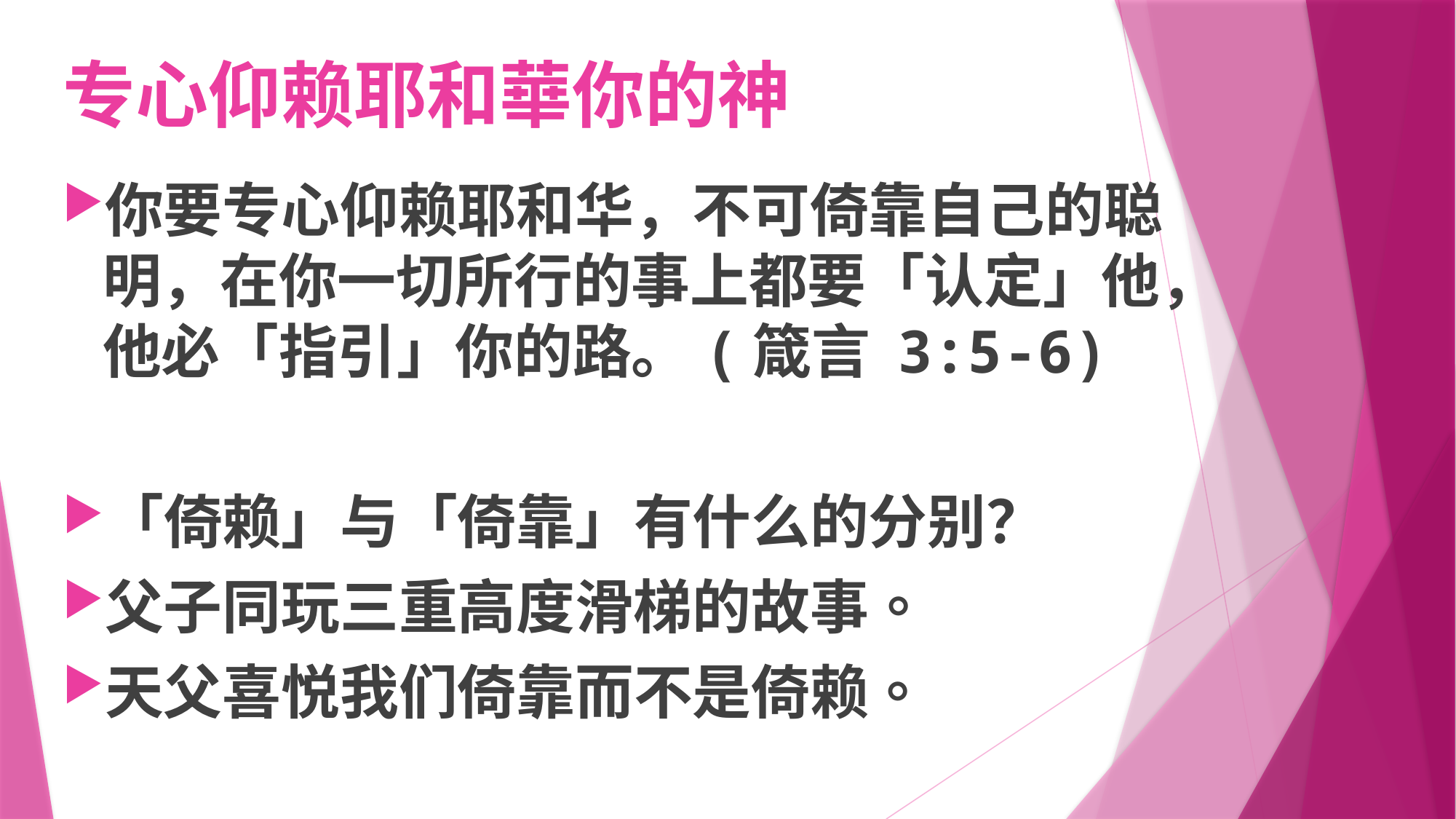

# 专心仰赖耶和華你的神
你要专心仰赖耶和华，不可倚靠自己的聪明，在你一切所行的事上都要「认定」他，他必「指引」你的路。(箴言 3:5-6)

「倚赖」与「倚靠」有什么的分别？
父子同玩三重高度滑梯的故事。
天父喜悦我们倚靠而不是倚赖。